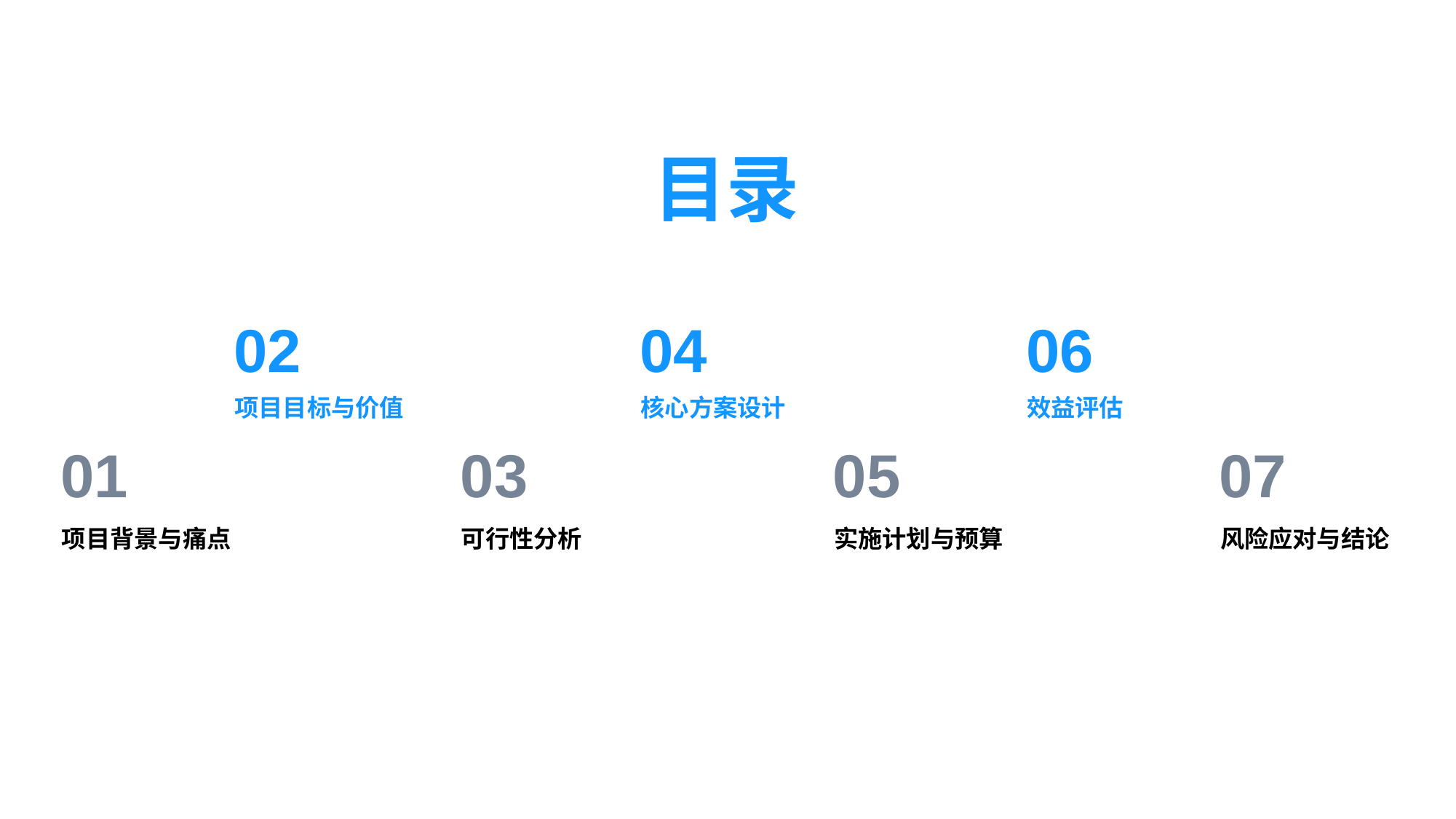

目录
02
项目目标与价值
04
核心方案设计
06
效益评估
01
项目背景与痛点
03
可行性分析
05
实施计划与预算
07
风险应对与结论